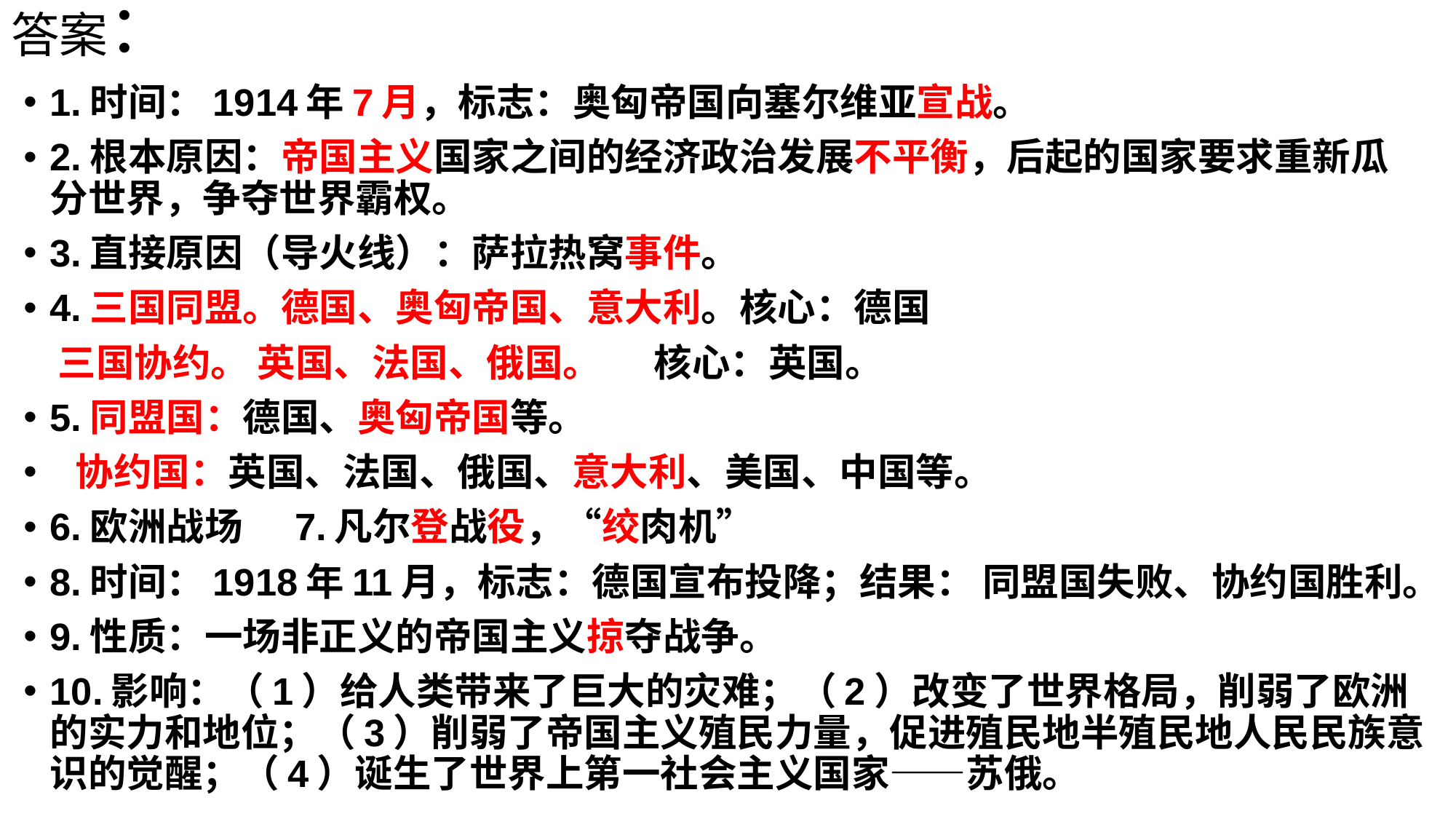

# 答案：
1.时间：1914年7月，标志：奥匈帝国向塞尔维亚宣战。
2.根本原因：帝国主义国家之间的经济政治发展不平衡，后起的国家要求重新瓜分世界，争夺世界霸权。
3.直接原因（导火线）：萨拉热窝事件。
4.三国同盟。德国、奥匈帝国、意大利。核心：德国
   三国协约。 英国、法国、俄国。      核心：英国。
5.同盟国：德国、奥匈帝国等。
  协约国：英国、法国、俄国、意大利、美国、中国等。
6.欧洲战场     7.凡尔登战役，“绞肉机”
8.时间：1918年11月，标志：德国宣布投降；结果： 同盟国失败、协约国胜利。
9.性质：一场非正义的帝国主义掠夺战争。
10.影响：（1）给人类带来了巨大的灾难；（2）改变了世界格局，削弱了欧洲的实力和地位；（3）削弱了帝国主义殖民力量，促进殖民地半殖民地人民民族意识的觉醒；（4）诞生了世界上第一社会主义国家——苏俄。